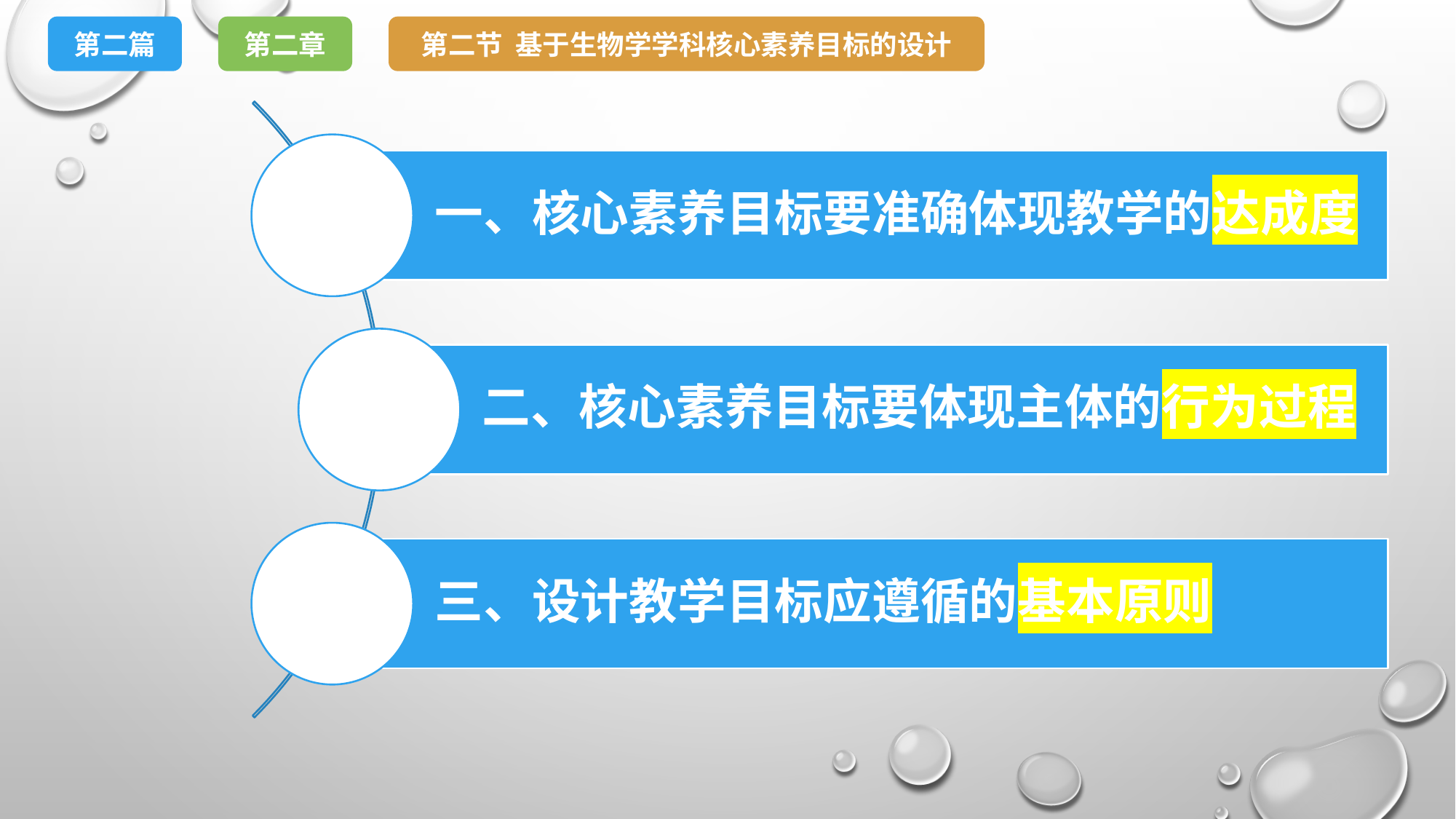

第二篇
第二章
第二节  基于生物学学科核心素养目标的设计
一、核心素养目标要准确体现教学的达成度
二、核心素养目标要体现主体的行为过程
三、设计教学目标应遵循的基本原则